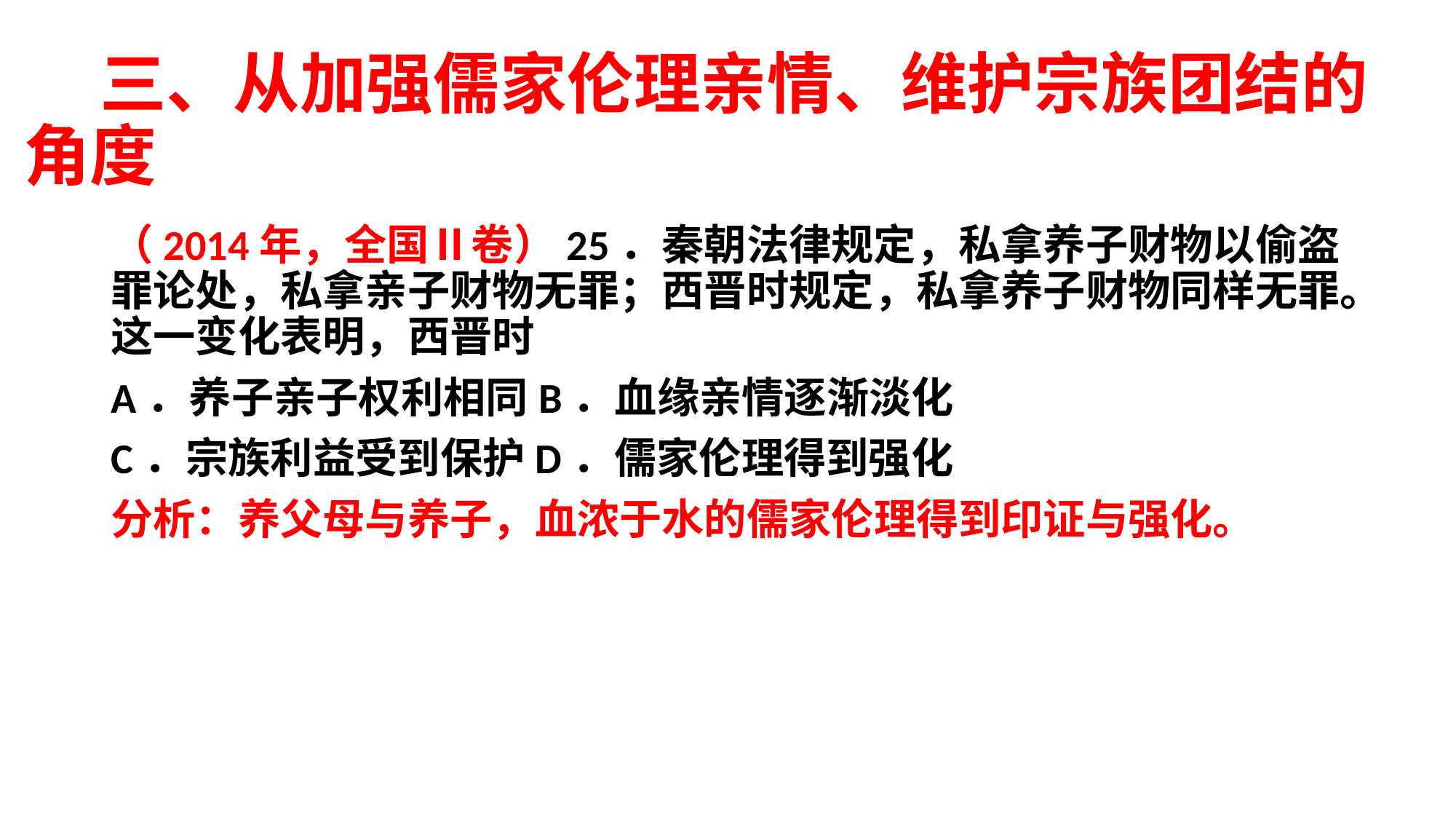

# 三、从加强儒家伦理亲情、维护宗族团结的角度
（2014年，全国Ⅱ卷）25．秦朝法律规定，私拿养子财物以偷盗罪论处，私拿亲子财物无罪；西晋时规定，私拿养子财物同样无罪。这一变化表明，西晋时
A．养子亲子权利相同B．血缘亲情逐渐淡化
C．宗族利益受到保护D．儒家伦理得到强化
分析：养父母与养子，血浓于水的儒家伦理得到印证与强化。